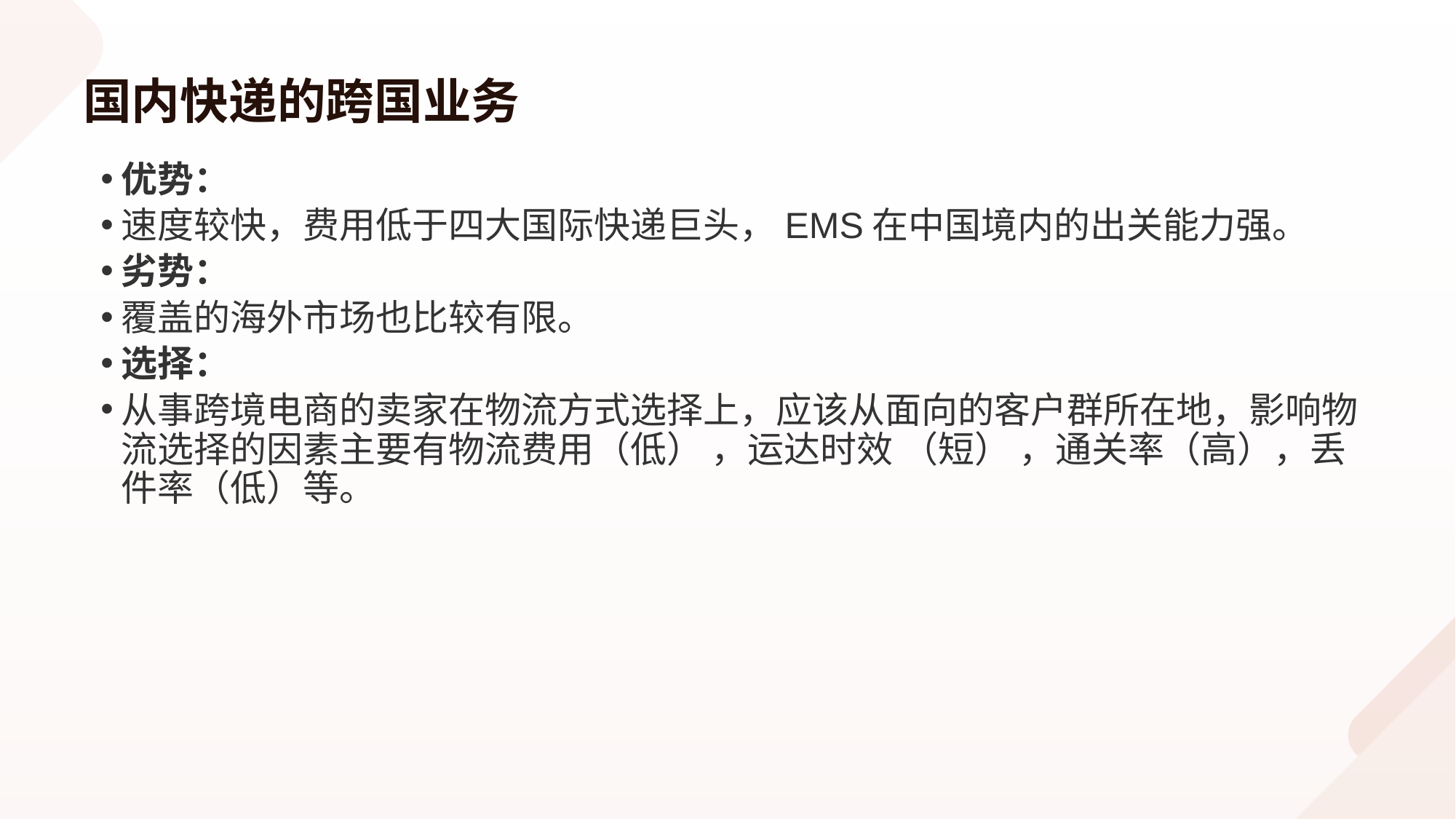

# 国内快递的跨国业务
优势：
速度较快，费用低于四大国际快递巨头，EMS在中国境内的出关能力强。
劣势：
覆盖的海外市场也比较有限。
选择：
从事跨境电商的卖家在物流方式选择上，应该从面向的客户群所在地，影响物流选择的因素主要有物流费用（低） ，运达时效 （短） ，通关率（高），丢件率（低）等。